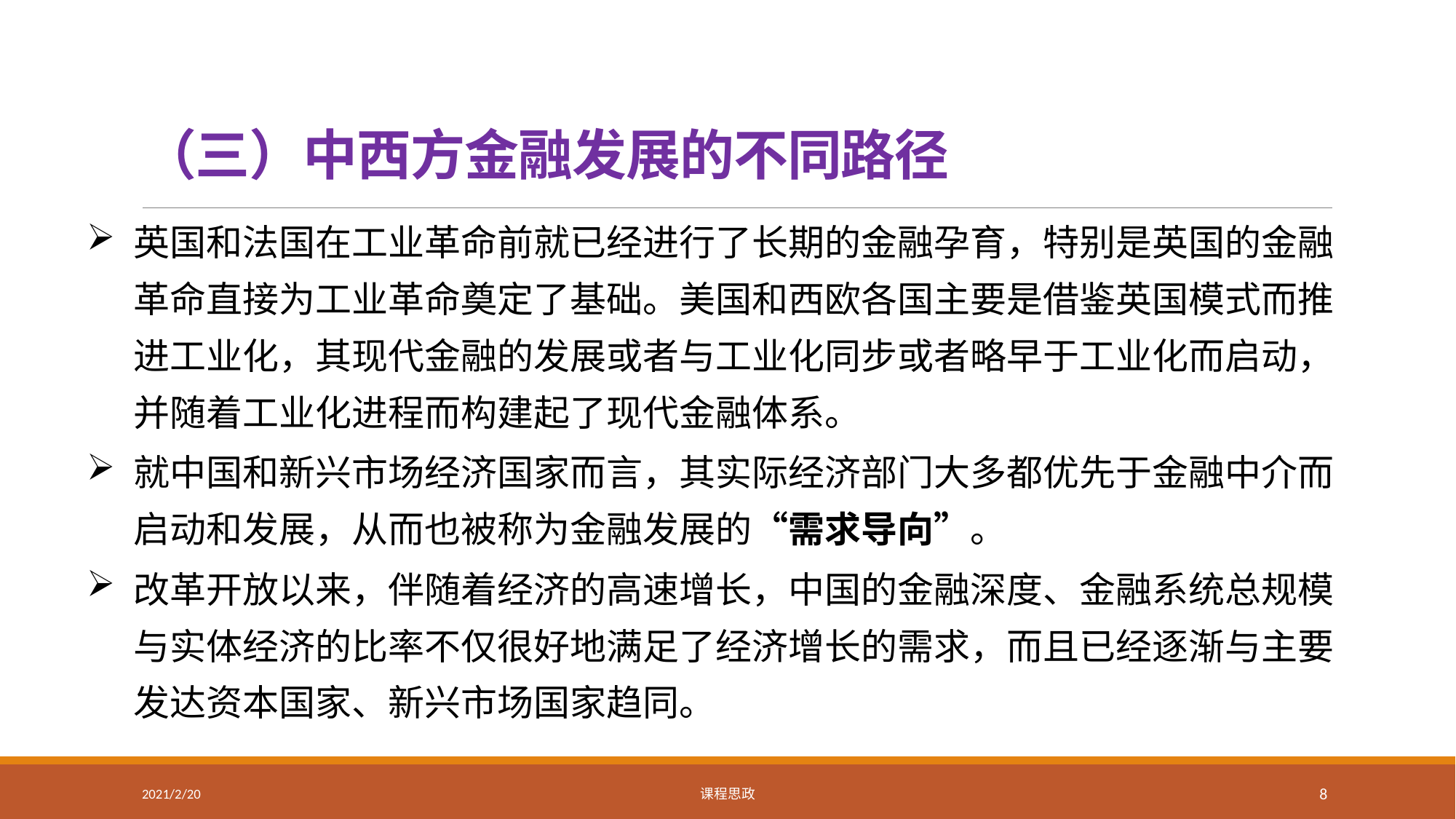

# （三）中西方金融发展的不同路径
英国和法国在工业革命前就已经进行了长期的金融孕育，特别是英国的金融革命直接为工业革命奠定了基础。美国和西欧各国主要是借鉴英国模式而推进工业化，其现代金融的发展或者与工业化同步或者略早于工业化而启动，并随着工业化进程而构建起了现代金融体系。
就中国和新兴市场经济国家而言，其实际经济部门大多都优先于金融中介而启动和发展，从而也被称为金融发展的“需求导向”。
改革开放以来，伴随着经济的高速增长，中国的金融深度、金融系统总规模与实体经济的比率不仅很好地满足了经济增长的需求，而且已经逐渐与主要发达资本国家、新兴市场国家趋同。

2021/2/20
课程思政
8